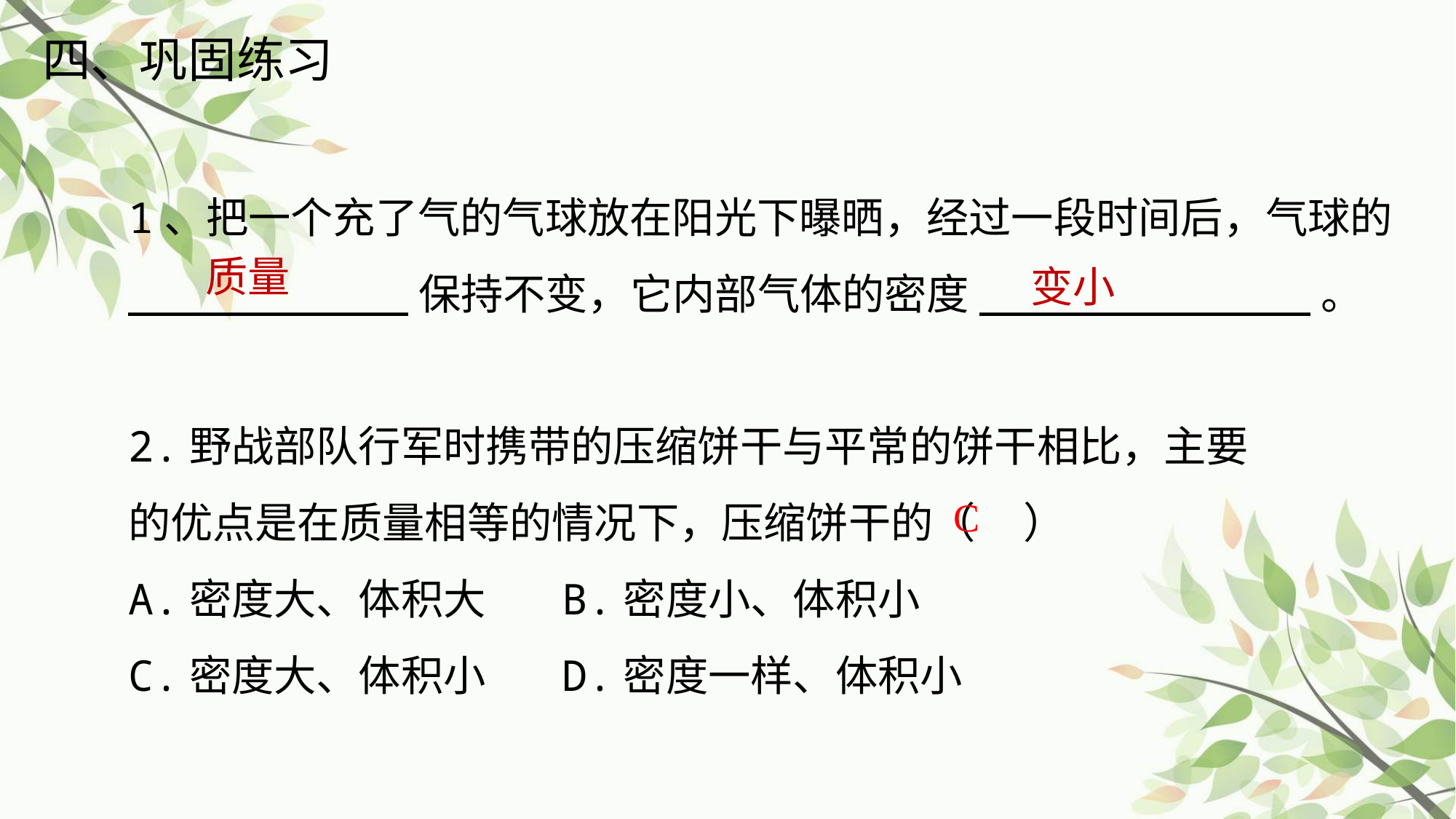

四、巩固练习
1、把一个充了气的气球放在阳光下曝晒，经过一段时间后，气球的___________保持不变，它内部气体的密度_____________。
变小
质量
2.野战部队行军时携带的压缩饼干与平常的饼干相比，主要的优点是在质量相等的情况下，压缩饼干的（     ）
A.密度大、体积大       B.密度小、体积小
C.密度大、体积小       D.密度一样、体积小
C